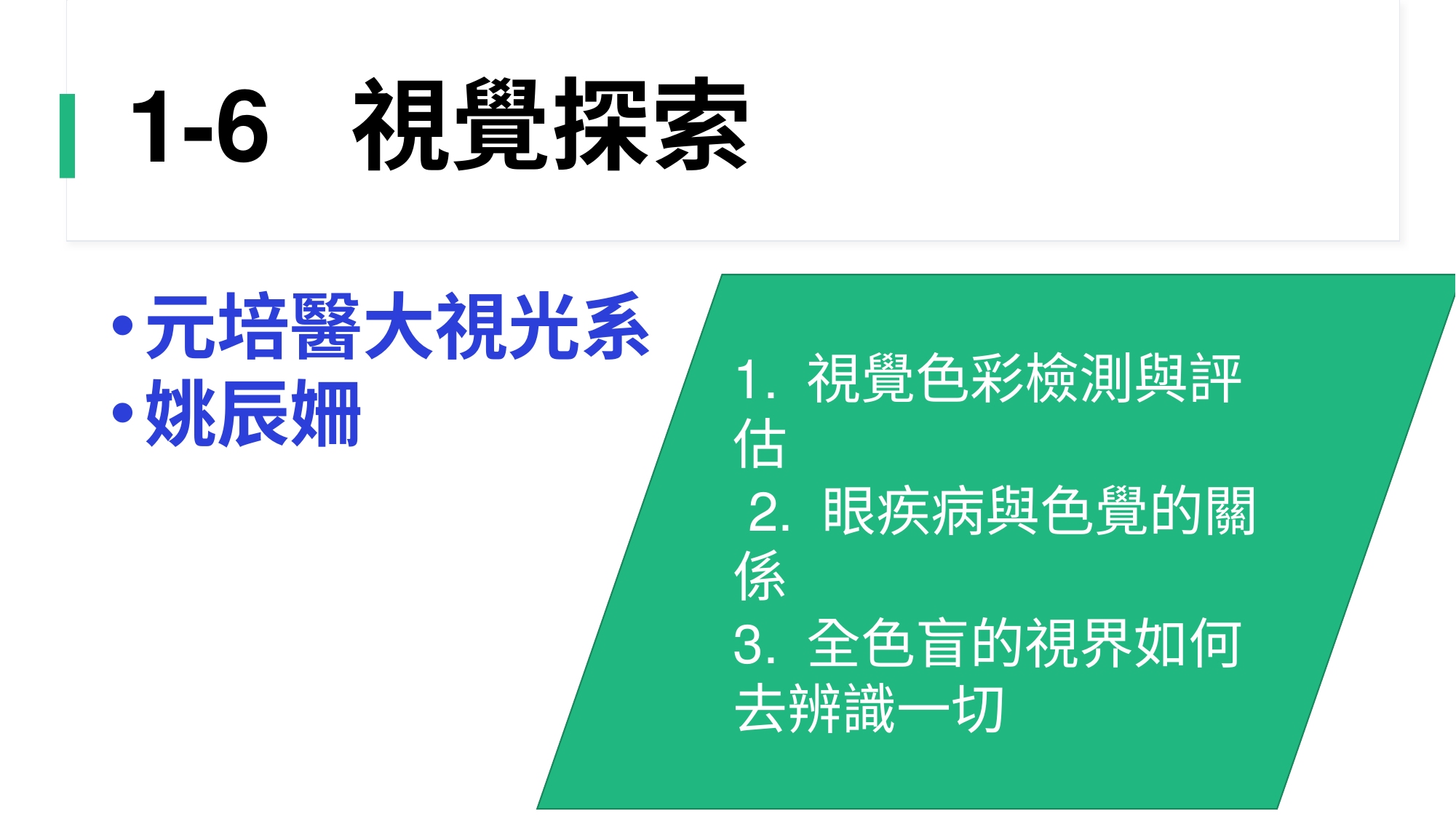

# 1-6  視覺探索
1. 視覺色彩檢測與評估
 2. 眼疾病與色覺的關係
3. 全色盲的視界如何去辨識一切
元培醫大視光系
姚辰姍